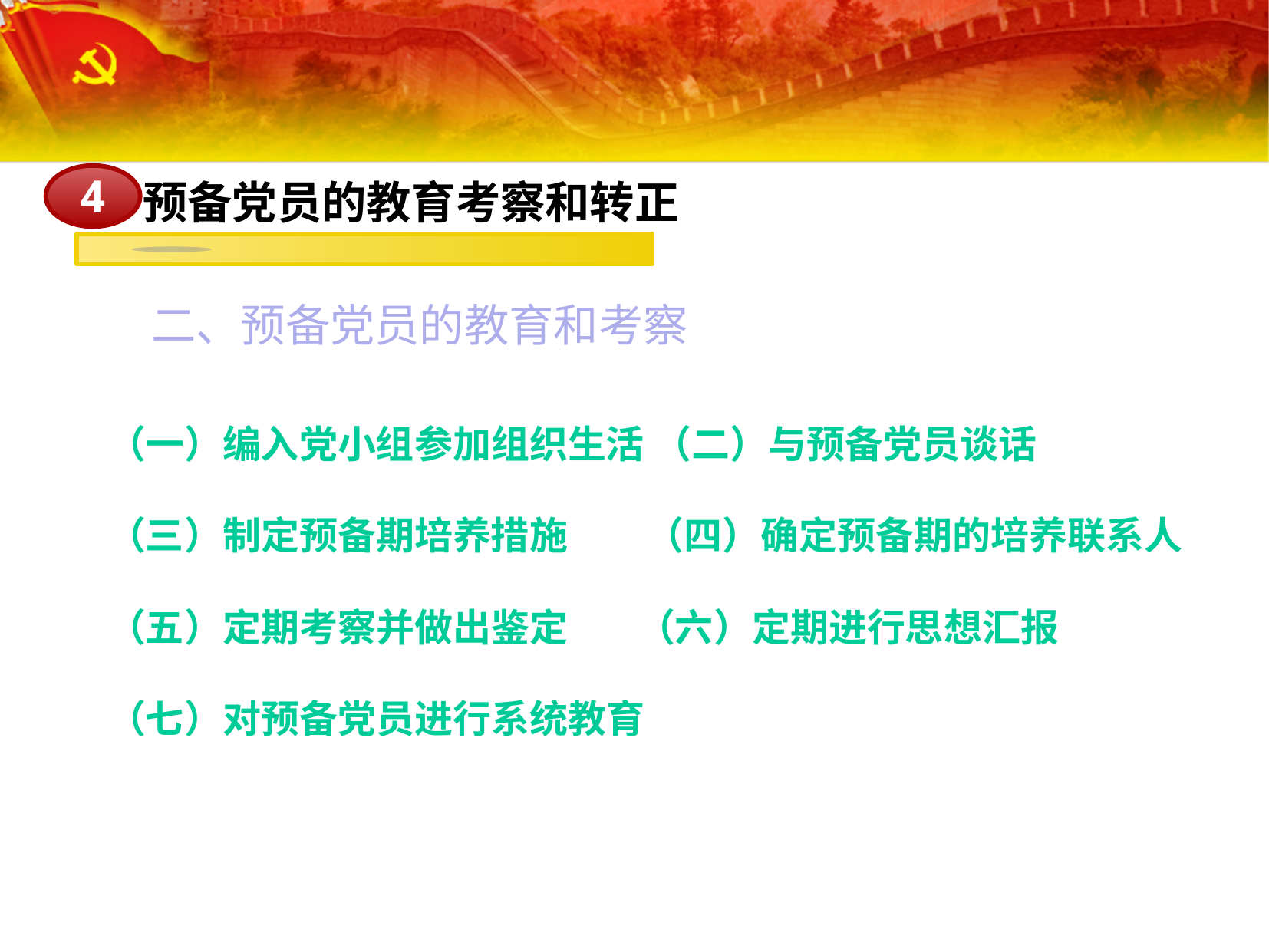

预备党员的教育考察和转正
4

二、预备党员的教育和考察
（一）编入党小组参加组织生活 （二）与预备党员谈话
（三）制定预备期培养措施         （四）确定预备期的培养联系人
（五）定期考察并做出鉴定        （六）定期进行思想汇报
（七）对预备党员进行系统教育